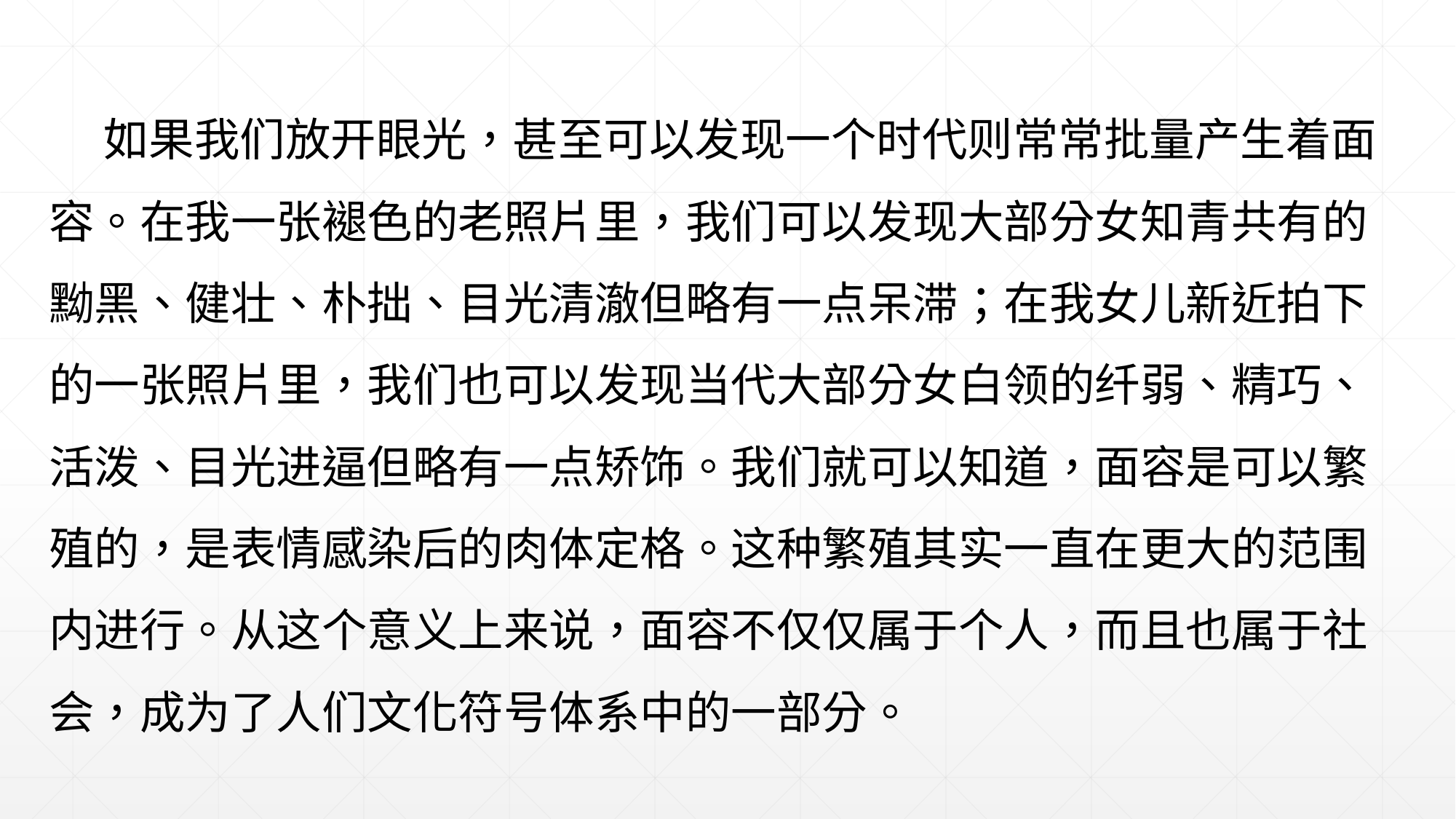

如果我们放开眼光，甚至可以发现一个时代则常常批量产生着面容。在我一张褪色的老照片里，我们可以发现大部分女知青共有的黝黑、健壮、朴拙、目光清澈但略有一点呆滞；在我女儿新近拍下的一张照片里，我们也可以发现当代大部分女白领的纤弱、精巧、活泼、目光进逼但略有一点矫饰。我们就可以知道，面容是可以繁殖的，是表情感染后的肉体定格。这种繁殖其实一直在更大的范围内进行。从这个意义上来说，面容不仅仅属于个人，而且也属于社会，成为了人们文化符号体系中的一部分。